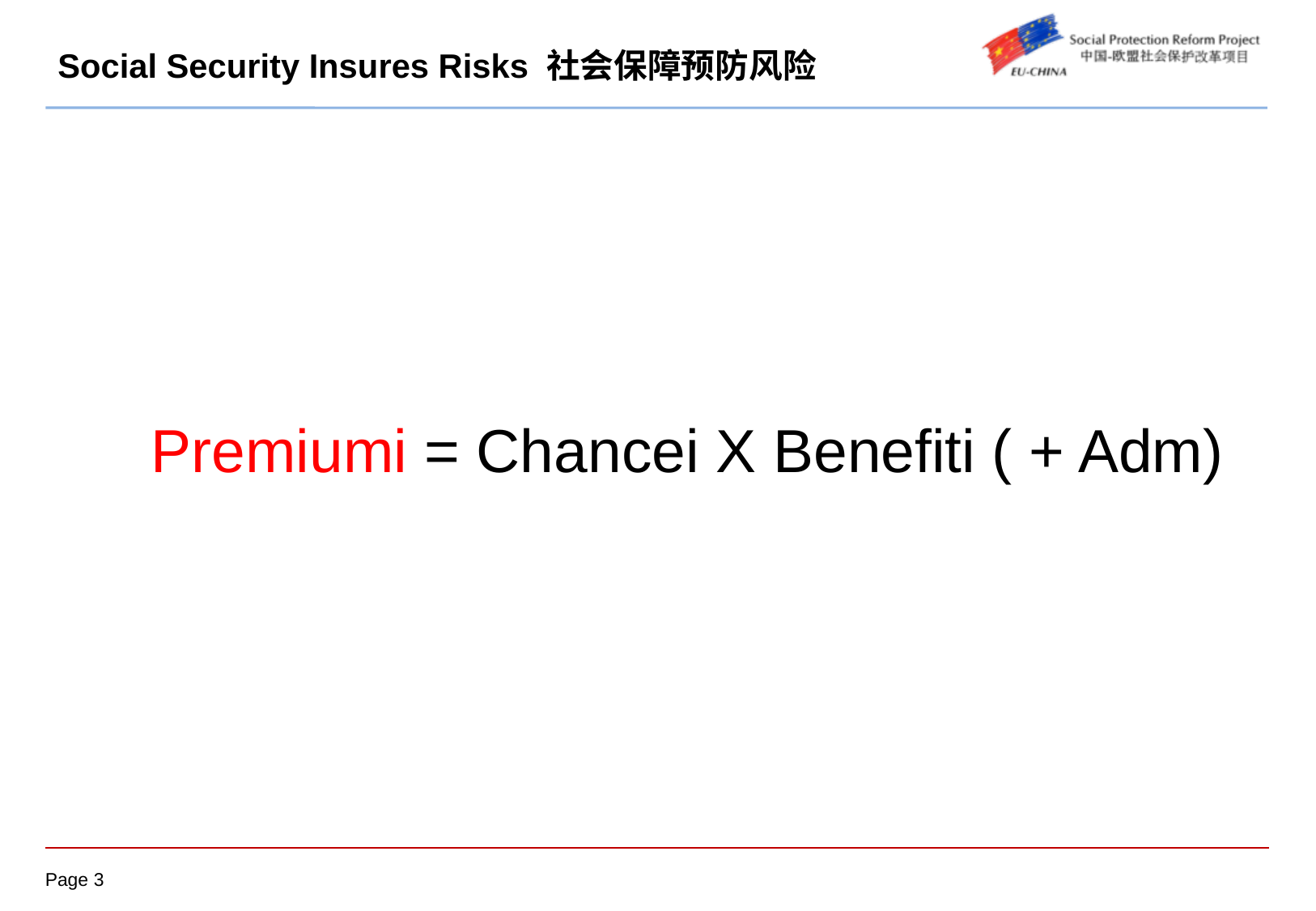

# Social Security Insures Risks 社会保障预防风险

Premiumi = Chancei X Benefiti ( + Adm)